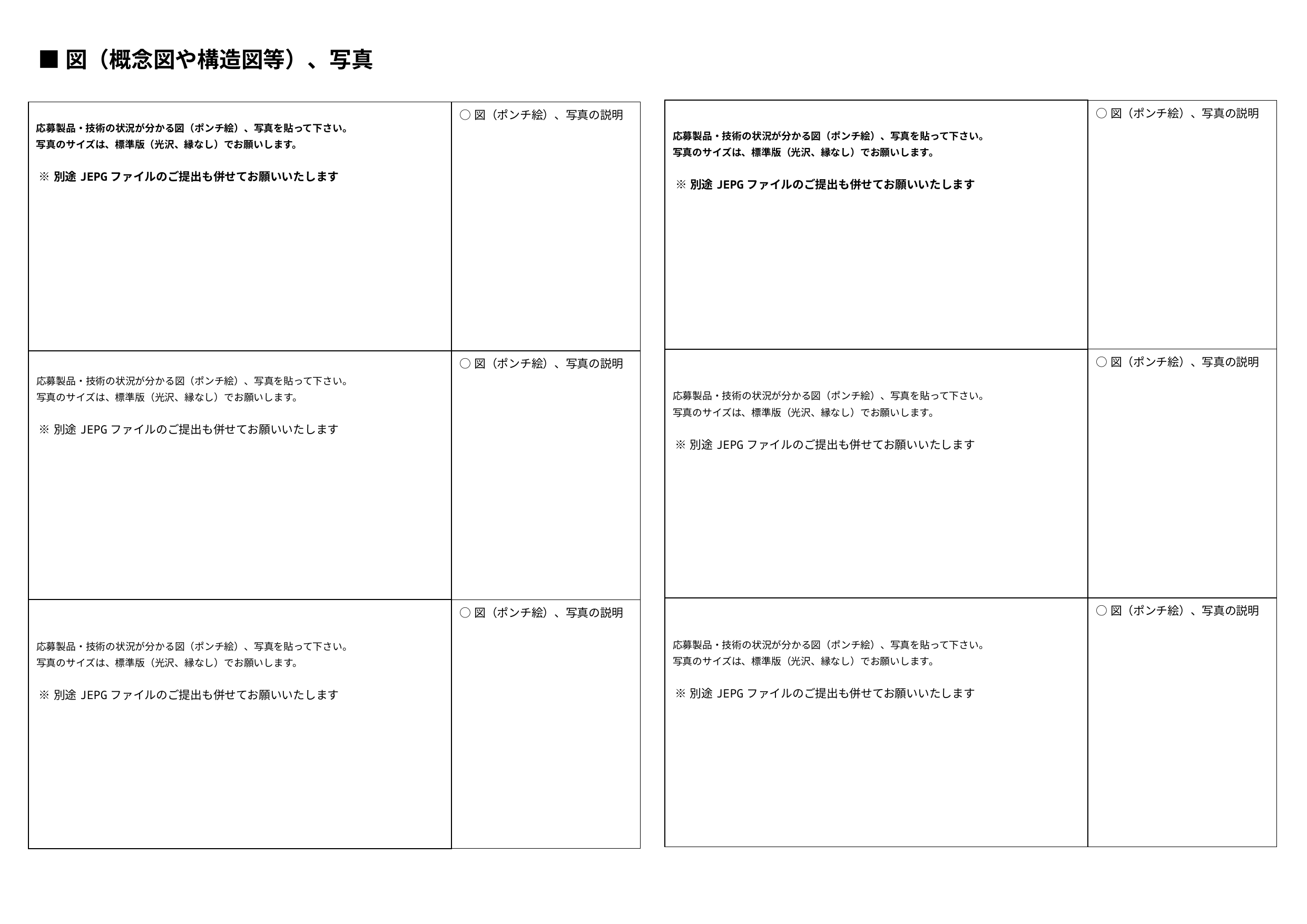

■図（概念図や構造図等）、写真
| 応募製品・技術の状況が分かる図（ポンチ絵）、写真を貼って下さい。 写真のサイズは、標準版（光沢、縁なし）でお願いします。    ※別途JEPGファイルのご提出も併せてお願いいたします | ○図（ポンチ絵）、写真の説明 |
| --- | --- |
| 応募製品・技術の状況が分かる図（ポンチ絵）、写真を貼って下さい。 写真のサイズは、標準版（光沢、縁なし）でお願いします。    ※別途JEPGファイルのご提出も併せてお願いいたします | ○図（ポンチ絵）、写真の説明 |
| 応募製品・技術の状況が分かる図（ポンチ絵）、写真を貼って下さい。 写真のサイズは、標準版（光沢、縁なし）でお願いします。    ※別途JEPGファイルのご提出も併せてお願いいたします | ○図（ポンチ絵）、写真の説明 |
| 応募製品・技術の状況が分かる図（ポンチ絵）、写真を貼って下さい。 写真のサイズは、標準版（光沢、縁なし）でお願いします。    ※別途JEPGファイルのご提出も併せてお願いいたします | ○図（ポンチ絵）、写真の説明 |
| --- | --- |
| 応募製品・技術の状況が分かる図（ポンチ絵）、写真を貼って下さい。 写真のサイズは、標準版（光沢、縁なし）でお願いします。    ※別途JEPGファイルのご提出も併せてお願いいたします | ○図（ポンチ絵）、写真の説明 |
| 応募製品・技術の状況が分かる図（ポンチ絵）、写真を貼って下さい。 写真のサイズは、標準版（光沢、縁なし）でお願いします。    ※別途JEPGファイルのご提出も併せてお願いいたします | ○図（ポンチ絵）、写真の説明 |